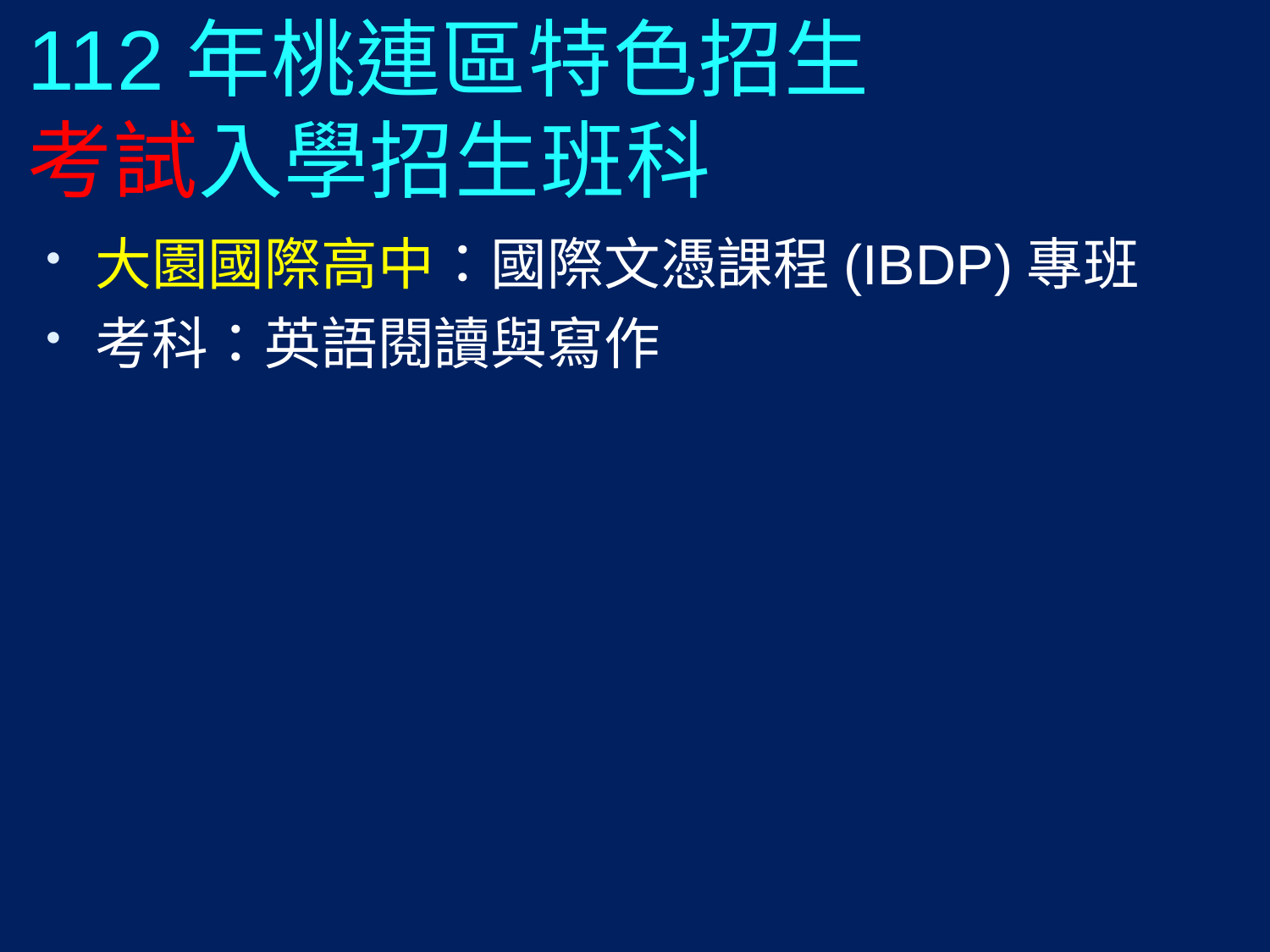

# 112年桃連區特色招生 考試入學招生班科
大園國際高中：國際文憑課程(IBDP)專班
考科：英語閱讀與寫作